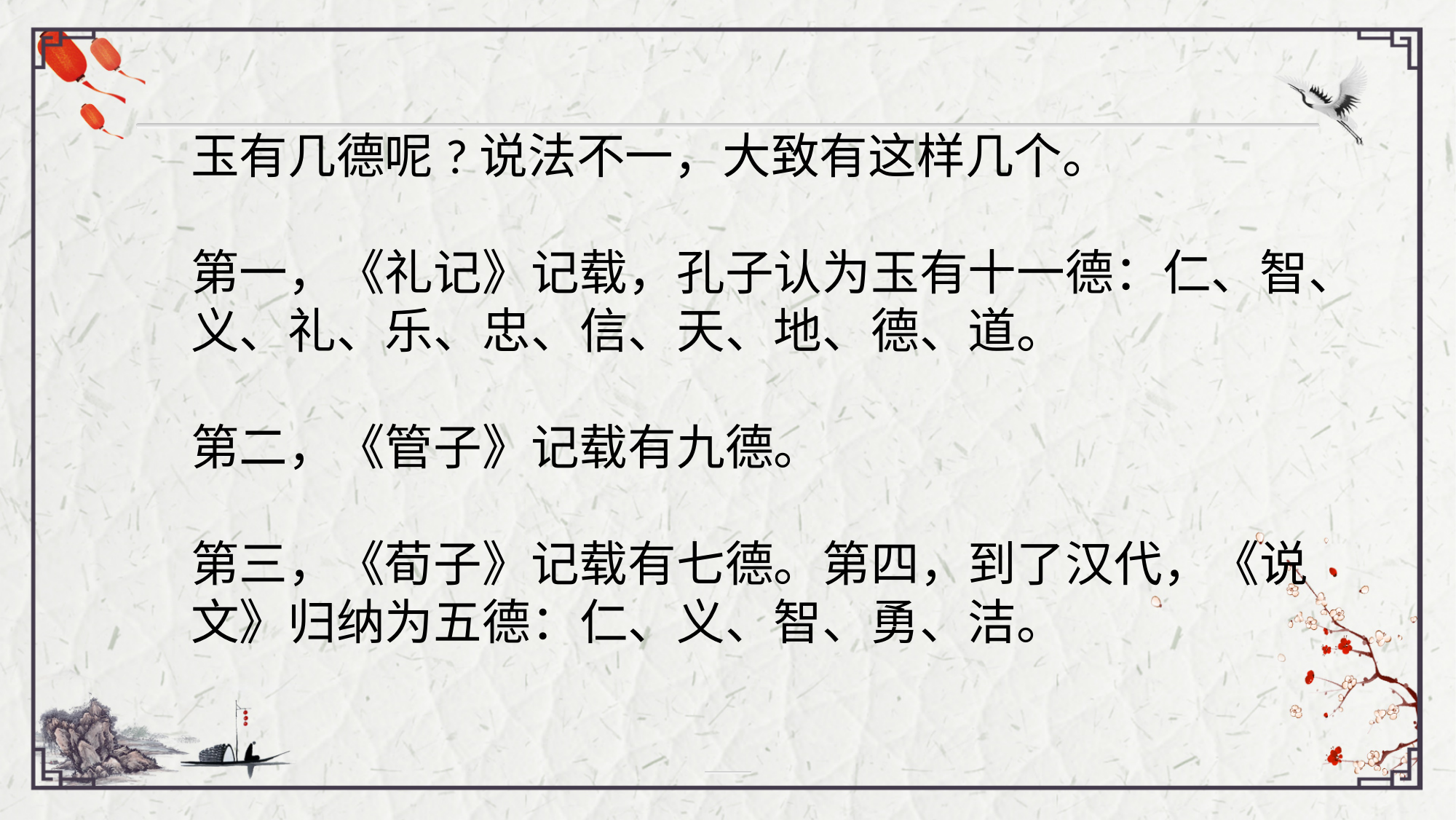

玉有几德呢?说法不一，大致有这样几个。

第一，《礼记》记载，孔子认为玉有十一德：仁、智、义、礼、乐、忠、信、天、地、德、道。

第二，《管子》记载有九德。

第三，《荀子》记载有七德。第四，到了汉代，《说文》归纳为五德：仁、义、智、勇、洁。
14